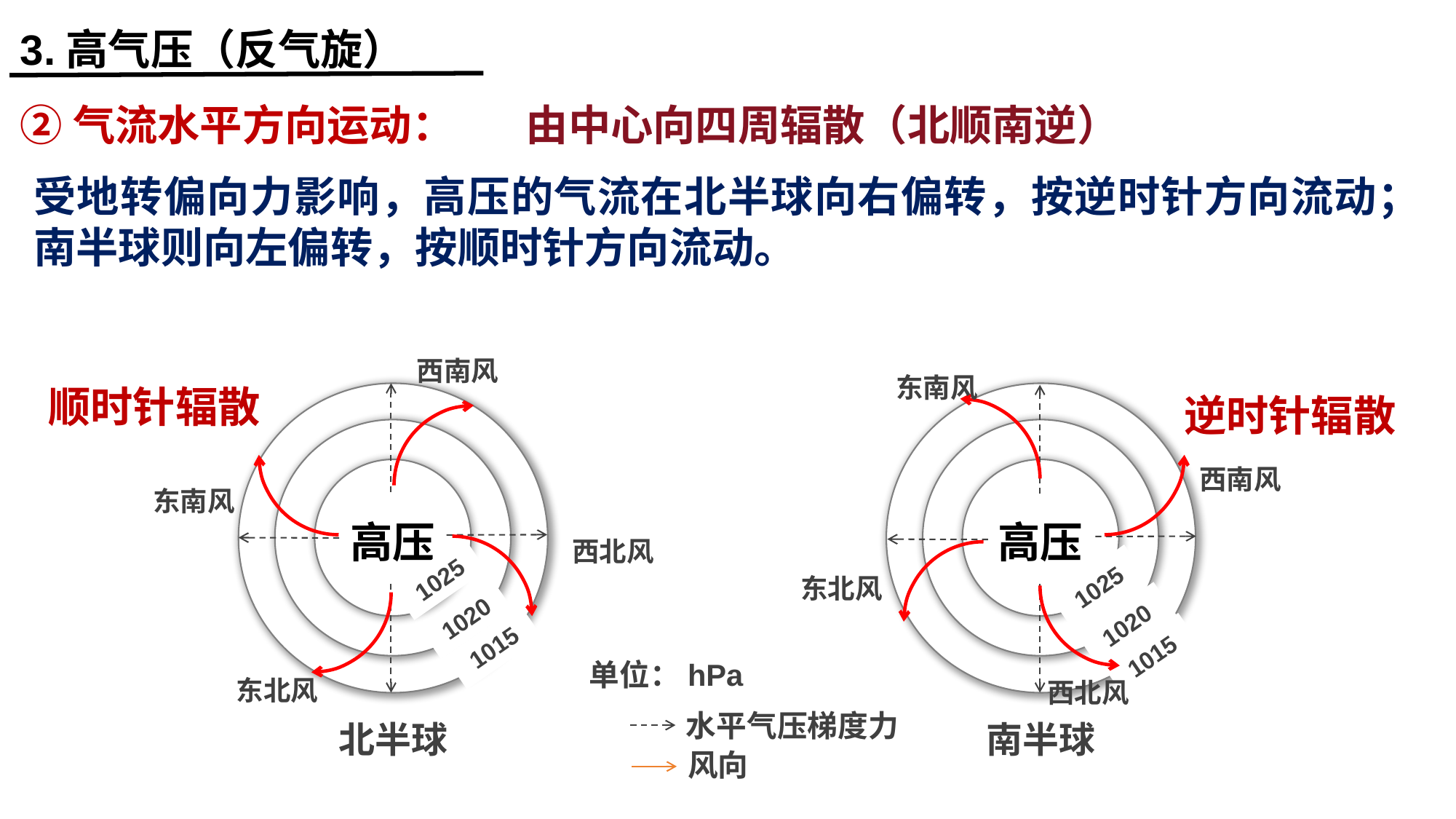

3.高气压（反气旋）
②气流水平方向运动：
由中心向四周辐散（北顺南逆）
受地转偏向力影响，高压的气流在北半球向右偏转，按逆时针方向流动；南半球则向左偏转，按顺时针方向流动。
西南风
东南风
顺时针辐散

逆时针辐散

西南风

东南风

高压
高压

西北风

1025
东北风
1025
1020
1020
1015
1015
单位：hPa
东北风
西北风
水平气压梯度力
北半球
南半球
风向